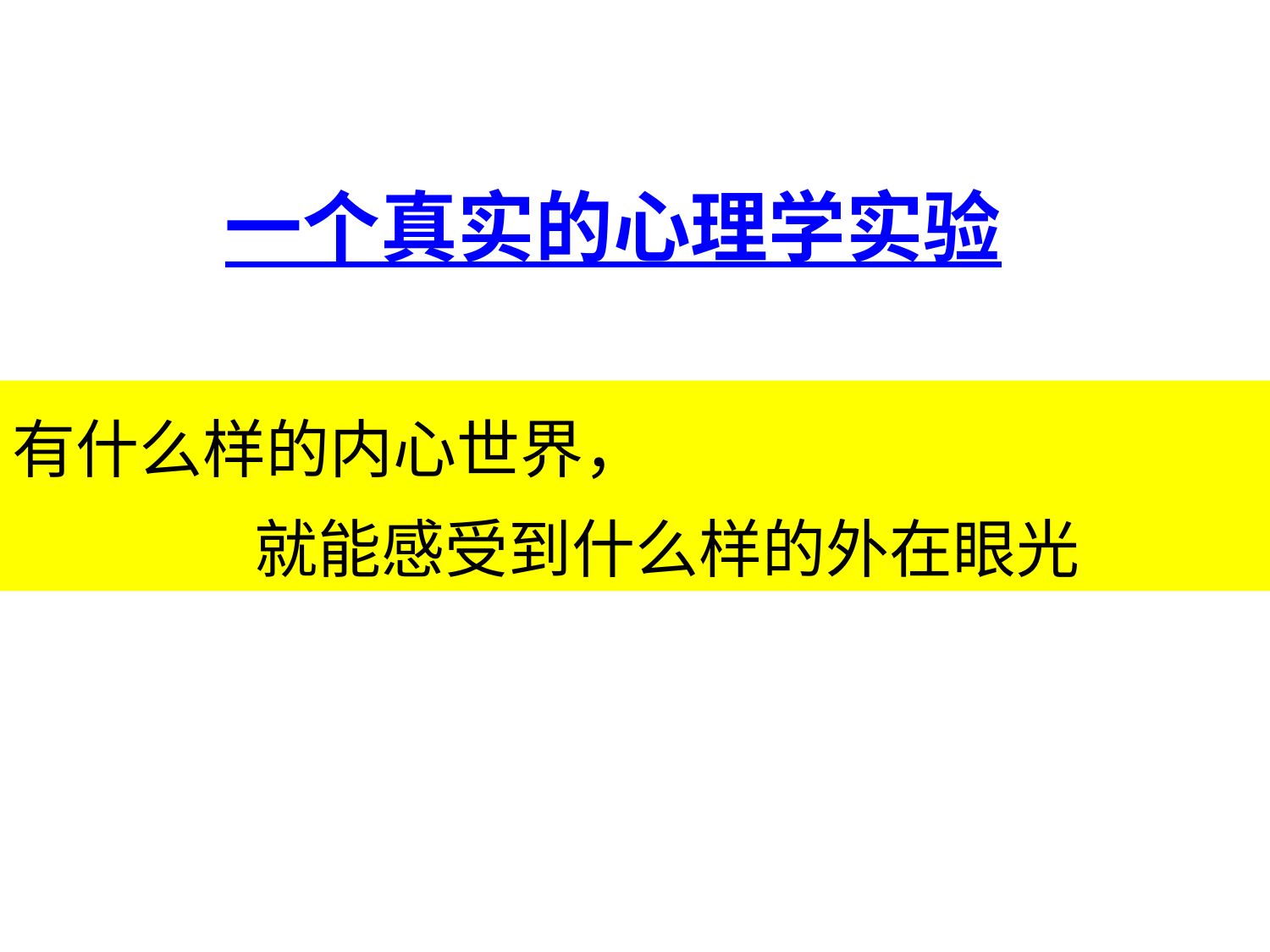

# 一个真实的心理学实验
有什么样的内心世界，
                就能感受到什么样的外在眼光